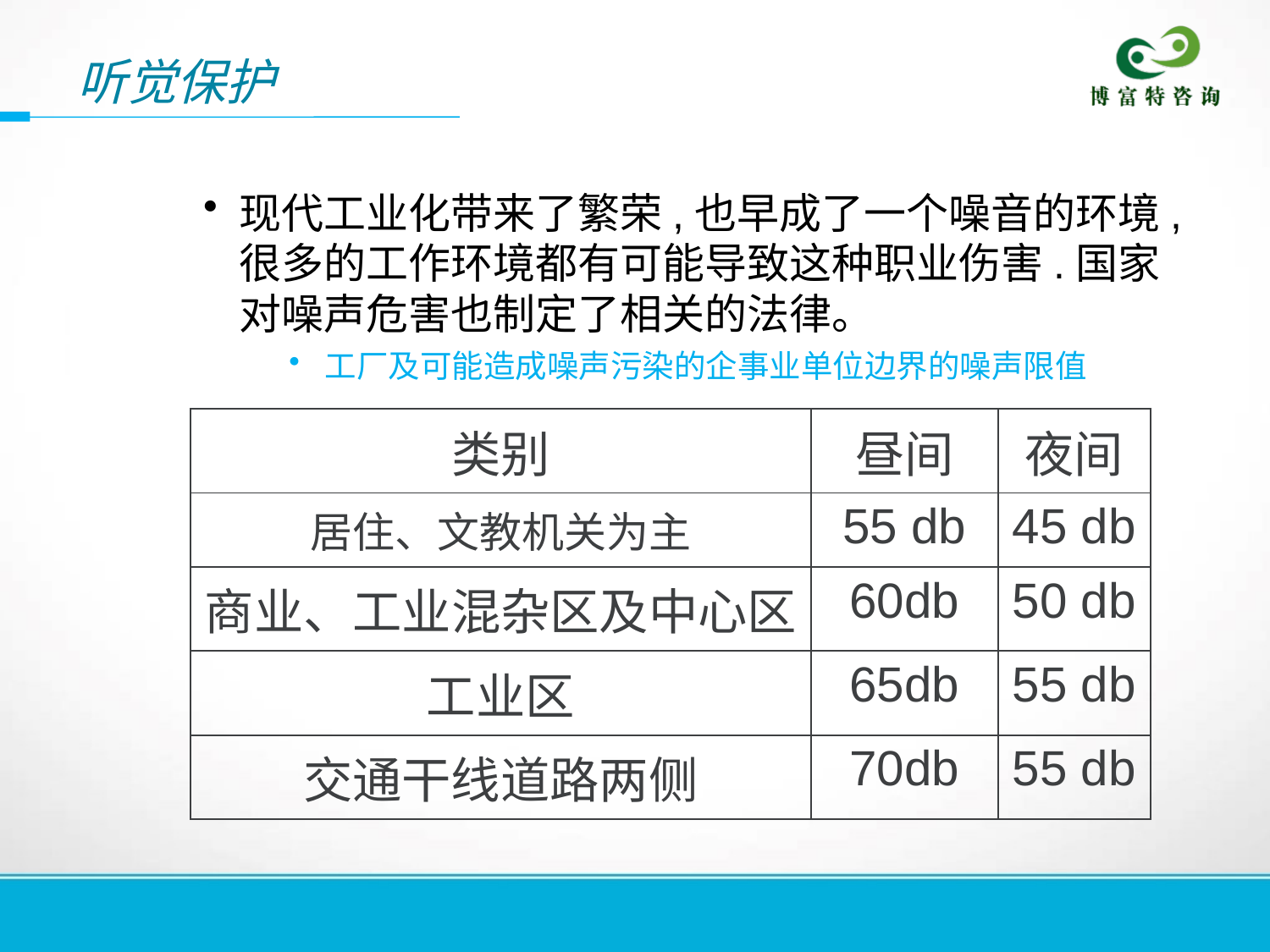

# 听觉保护
现代工业化带来了繁荣,也早成了一个噪音的环境,很多的工作环境都有可能导致这种职业伤害.国家对噪声危害也制定了相关的法律。
工厂及可能造成噪声污染的企事业单位边界的噪声限值

| 类别 | 昼间 | 夜间 |
| --- | --- | --- |
| 居住、文教机关为主 | 55 db | 45 db |
| 商业、工业混杂区及中心区 | 60db | 50 db |
| 工业区 | 65db | 55 db |
| 交通干线道路两侧 | 70db | 55 db |